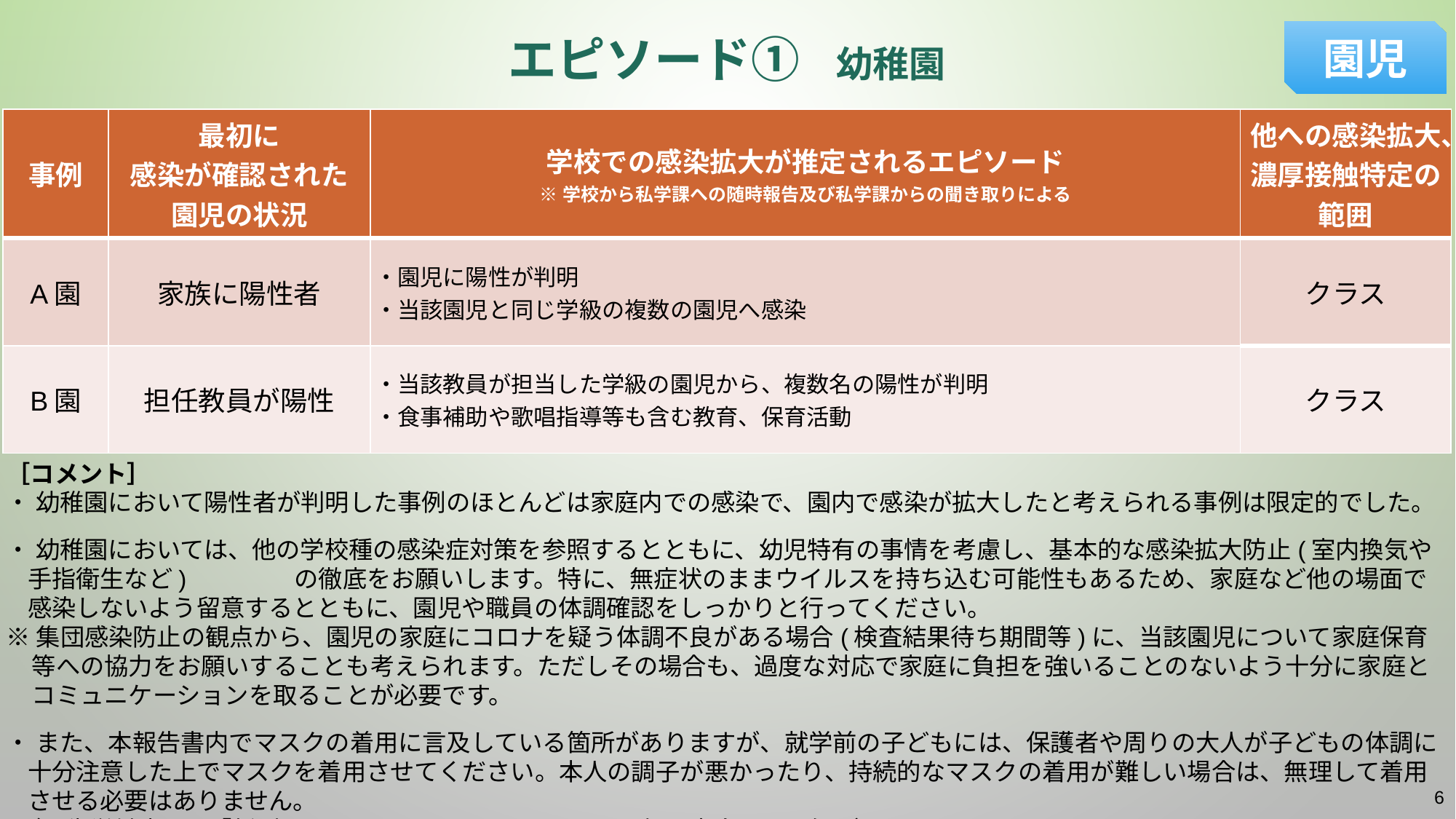

# エピソード①　幼稚園
園児
| 事例 | 最初に 感染が確認された 園児の状況 | 学校での感染拡大が推定されるエピソード ※学校から私学課への随時報告及び私学課からの聞き取りによる | 他への感染拡大、濃厚接触特定の範囲 |
| --- | --- | --- | --- |
| A園 | 家族に陽性者 | ・園児に陽性が判明 ・当該園児と同じ学級の複数の園児へ感染 | クラス |
| B園 | 担任教員が陽性 | ・当該教員が担当した学級の園児から、複数名の陽性が判明 ・食事補助や歌唱指導等も含む教育、保育活動 | クラス |
［コメント］
・ 幼稚園において陽性者が判明した事例のほとんどは家庭内での感染で、園内で感染が拡大したと考えられる事例は限定的でした。

・ 幼稚園においては、他の学校種の感染症対策を参照するとともに、幼児特有の事情を考慮し、基本的な感染拡大防止(室内換気や手指衛生など)　　　　 の徹底をお願いします。特に、無症状のままウイルスを持ち込む可能性もあるため、家庭など他の場面で感染しないよう留意するとともに、園児や職員の体調確認をしっかりと行ってください。
※集団感染防止の観点から、園児の家庭にコロナを疑う体調不良がある場合(検査結果待ち期間等)に、当該園児について家庭保育等への協力をお願いすることも考えられます。ただしその場合も、過度な対応で家庭に負担を強いることのないよう十分に家庭とコミュニケーションを取ることが必要です。

・ また、本報告書内でマスクの着用に言及している箇所がありますが、就学前の子どもには、保護者や周りの大人が子どもの体調に十分注意した上でマスクを着用させてください。本人の調子が悪かったり、持続的なマスクの着用が難しい場合は、無理して着用させる必要はありません。
 （厚生労働省HP「新型コロナウイルスに関するQ&A(一般の方向け)」参照）
　 https://www.mhlw.go.jp/stf/seisakunitsuite/bunya/kenkou_iryou/dengue_fever_qa_00001.html#Q6-12
6